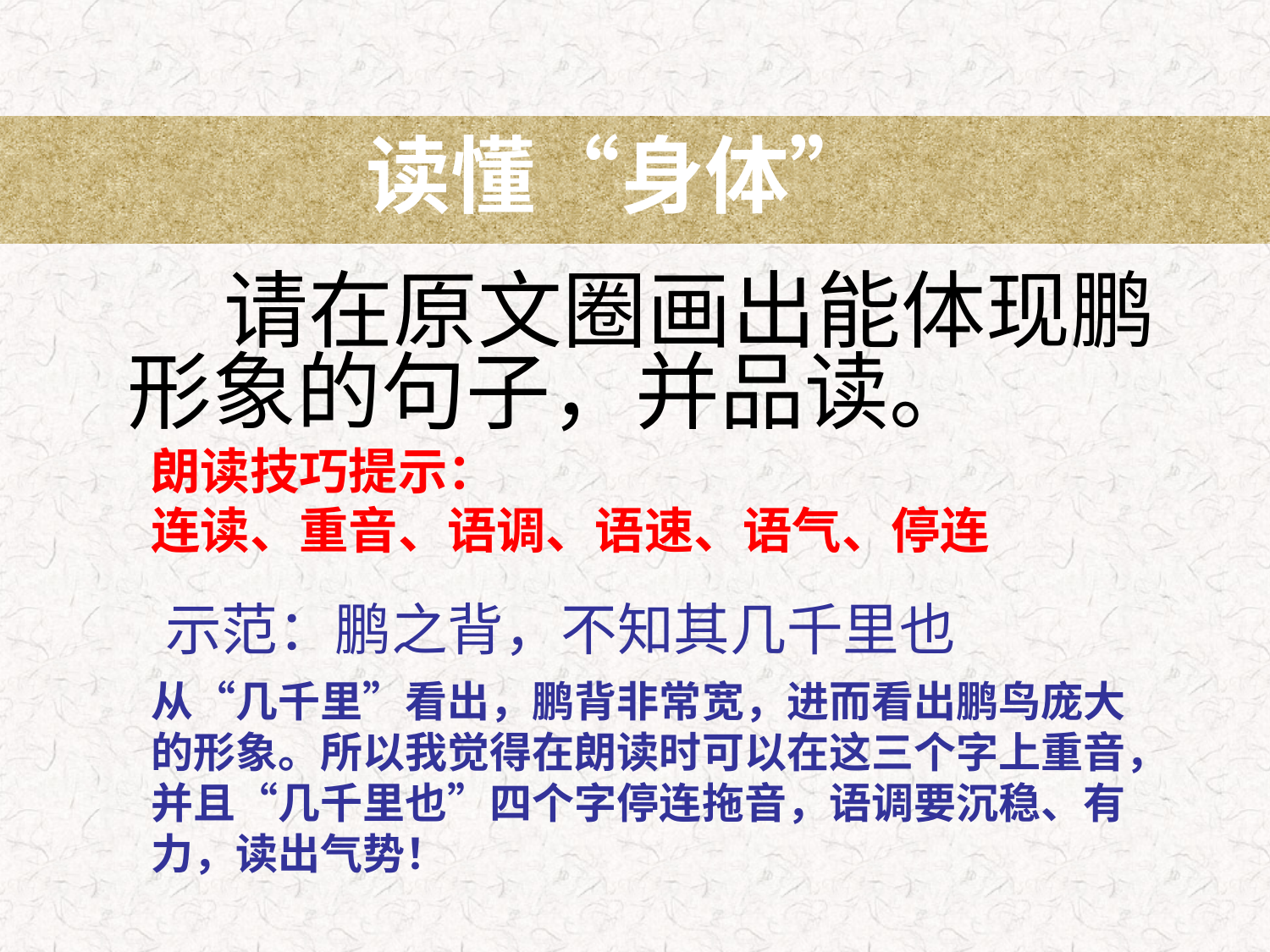

读懂“身体”
    请在原文圈画出能体现鹏形象的句子，并品读。
朗读技巧提示：
连读、重音、语调、语速、语气、停连
示范：鹏之背，不知其几千里也
从“几千里”看出，鹏背非常宽，进而看出鹏鸟庞大的形象。所以我觉得在朗读时可以在这三个字上重音，并且“几千里也”四个字停连拖音，语调要沉稳、有力，读出气势！